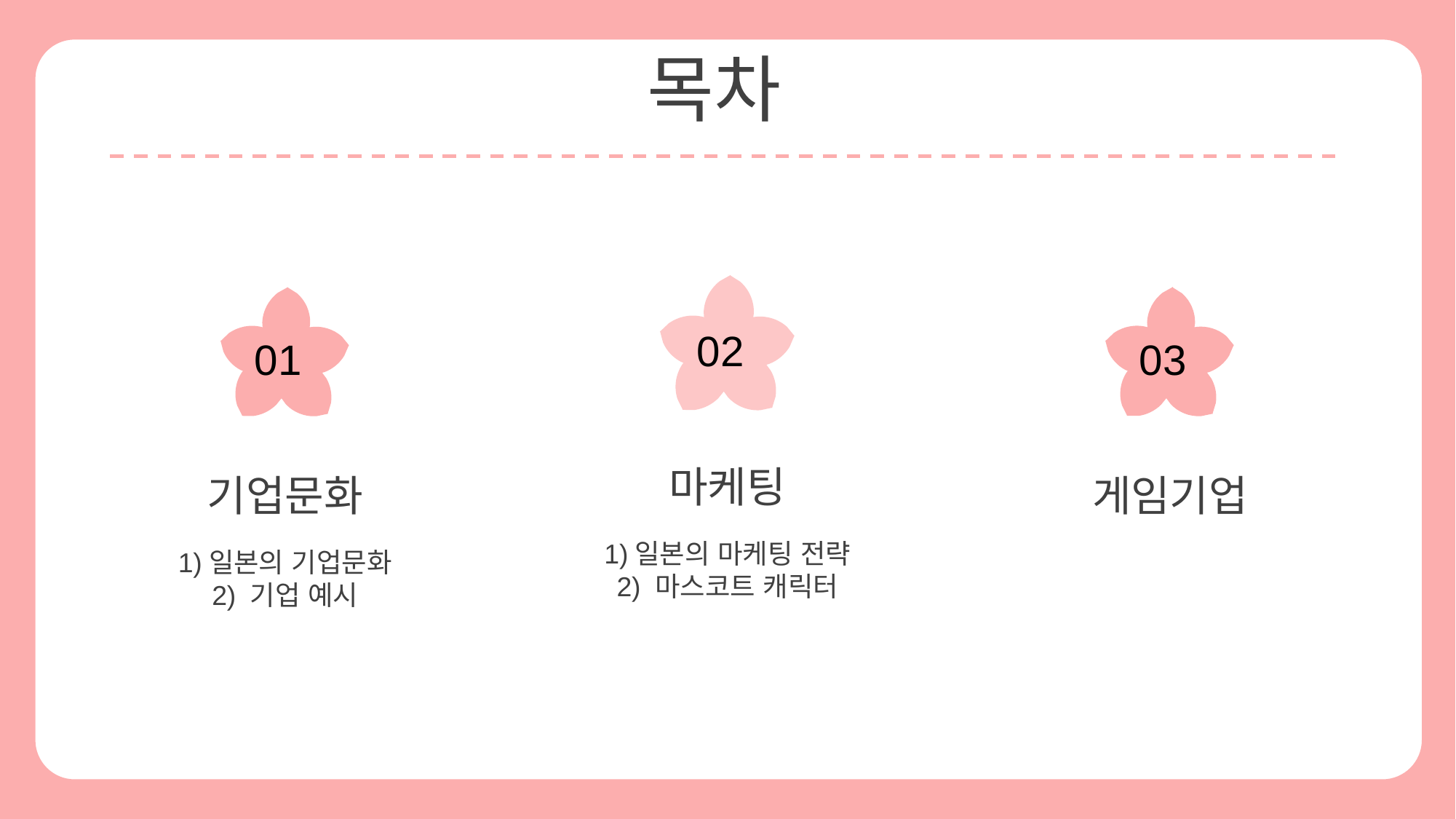

목차

02
01
03
마케팅

1)일본의 마케팅 전략
2) 마스코트 캐릭터

기업문화

1)일본의 기업문화
2) 기업 예시

게임기업